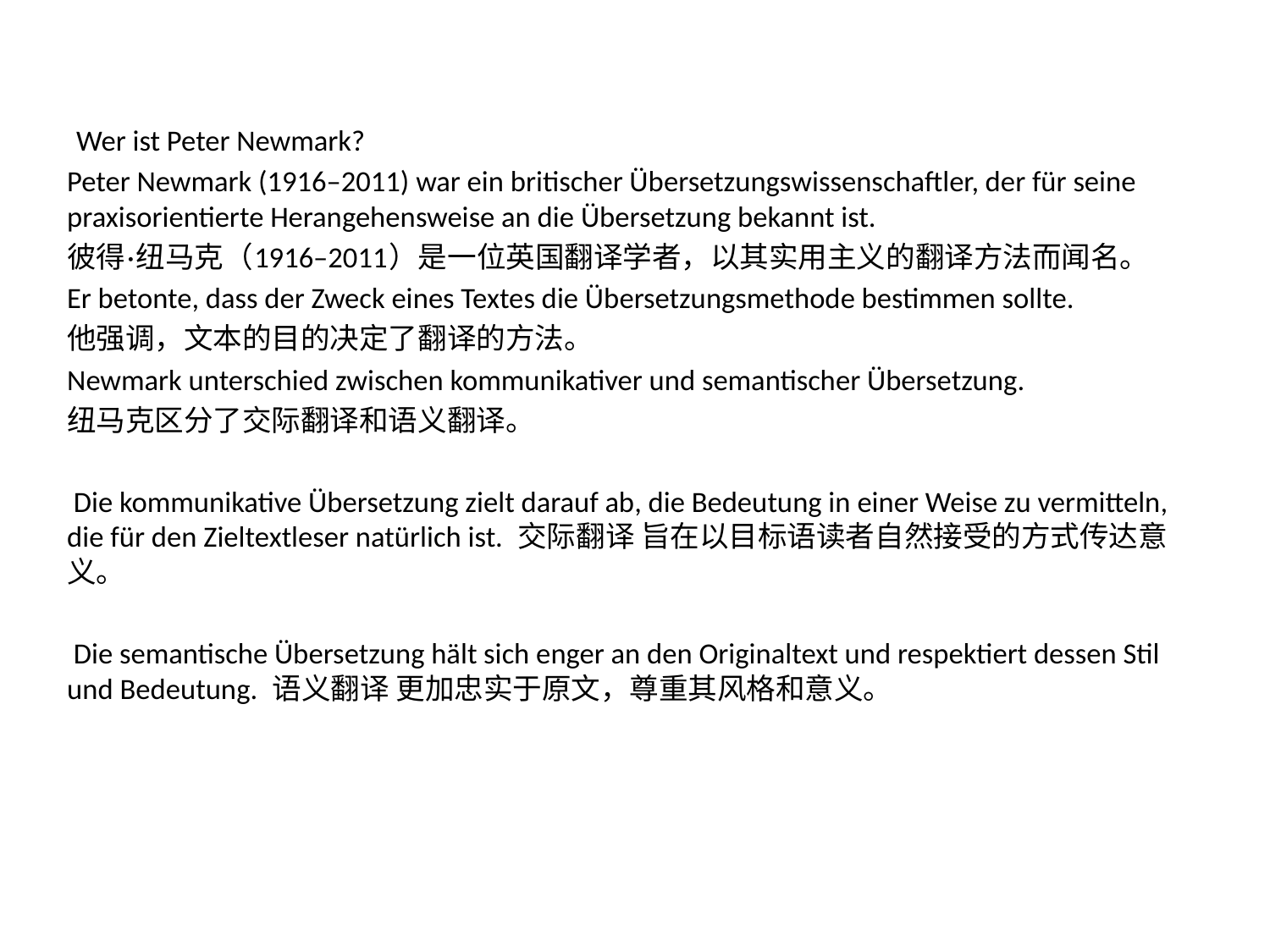

Wer ist Peter Newmark?
Peter Newmark (1916–2011) war ein britischer Übersetzungswissenschaftler, der für seine praxisorientierte Herangehensweise an die Übersetzung bekannt ist.
彼得·纽马克（1916–2011）是一位英国翻译学者，以其实用主义的翻译方法而闻名。
Er betonte, dass der Zweck eines Textes die Übersetzungsmethode bestimmen sollte.
他强调，文本的目的决定了翻译的方法。
Newmark unterschied zwischen kommunikativer und semantischer Übersetzung.
纽马克区分了交际翻译和语义翻译。

 Die kommunikative Übersetzung zielt darauf ab, die Bedeutung in einer Weise zu vermitteln, die für den Zieltextleser natürlich ist.  交际翻译 旨在以目标语读者自然接受的方式传达意义。

 Die semantische Übersetzung hält sich enger an den Originaltext und respektiert dessen Stil und Bedeutung.  语义翻译 更加忠实于原文，尊重其风格和意义。